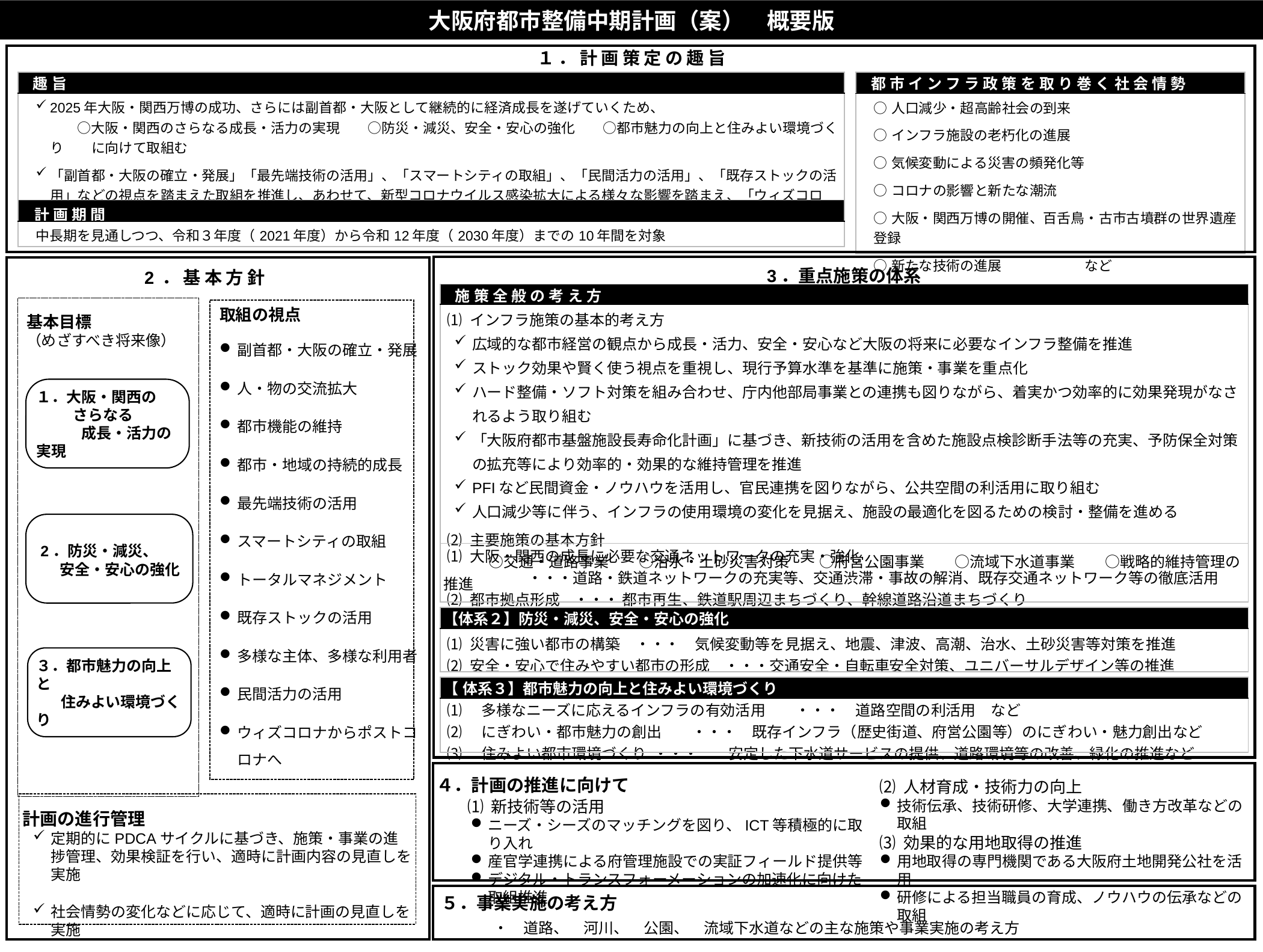

大阪府都市整備中期計画（案）　概要版
１．計画策定の趣旨

| 趣旨施策全般の考え方 |
| --- |
| 2025年大阪・関西万博の成功、さらには副首都・大阪として継続的に経済成長を遂げていくため、 　　　○大阪・関西のさらなる成長・活力の実現　　○防災・減災、安全・安心の強化　　○都市魅力の向上と住みよい環境づくり　　に向けて取組む 「副首都・大阪の確立・発展」「最先端技術の活用」、「スマートシティの取組」、「民間活力の活用」、「既存ストックの活用」などの視点を踏まえた取組を推進し、あわせて、新型コロナウイルス感染拡大による様々な影響を踏まえ、「ウィズコロナ」から「ポストコロナ」の社会変革も含めたインフラ施策の着実な推進を図る |
| 都市インフラ政策を取り巻く社会情勢 |
| --- |
| ○人口減少・超高齢社会の到来 ○インフラ施設の老朽化の進展　 ○気候変動による災害の頻発化等 ○コロナの影響と新たな潮流 ○大阪・関西万博の開催、百舌鳥・古市古墳群の世界遺産登録　　 ○新たな技術の進展　　　　　　など |
| 計画期間施策全般の考え方 |
| --- |
| 中長期を見通しつつ、令和３年度（2021年度）から令和12年度（2030年度）までの10年間を対象 |
3．重点施策の体系

2．基本方針
| 施策全般の考え方 |
| --- |
| ⑴ インフラ施策の基本的考え方 広域的な都市経営の観点から成長・活力、安全・安心など大阪の将来に必要なインフラ整備を推進 ストック効果や賢く使う視点を重視し、現行予算水準を基準に施策・事業を重点化 ハード整備・ソフト対策を組み合わせ、庁内他部局事業との連携も図りながら、着実かつ効率的に効果発現がなされるよう取り組む 「大阪府都市基盤施設長寿命化計画」に基づき、新技術の活用を含めた施設点検診断手法等の充実、予防保全対策の拡充等により効率的・効果的な維持管理を推進 PFIなど民間資金・ノウハウを活用し、官民連携を図りながら、公共空間の利活用に取り組む 人口減少等に伴う、インフラの使用環境の変化を見据え、施設の最適化を図るための検討・整備を進める ⑵ 主要施策の基本方針 　　　○交通・道路事業　　○治水・土砂災害対策　　○府営公園事業　　○流域下水道事業　　○戦略的維持管理の推進 |

基本目標
（めざすべき将来像）

取組の視点
副首都・大阪の確立・発展

人・物の交流拡大

都市機能の維持

都市・地域の持続的成長

最先端技術の活用

スマートシティの取組

トータルマネジメント

既存ストックの活用

多様な主体、多様な利用者

民間活力の活用

ウィズコロナからポストコロナへ

１．大阪・関西の
　　  さらなる
　　　成長・活力の実現
 2．防災・減災、
     安全・安心の強化
３．都市魅力の向上と
      住みよい環境づくり
| 【体系１】大阪・関西のさらなる成長に必要なインフラの強化 |
| --- |
| ⑴ 大阪・関西の成長に必要な交通ネットワークの充実・強化　 　　　　　　・・・道路・鉄道ネットワークの充実等、交通渋滞・事故の解消、既存交通ネットワーク等の徹底活用 ⑵ 都市拠点形成　・・・ 都市再生、鉄道駅周辺まちづくり、幹線道路沿道まちづくり |
| 【体系２】防災・減災、安全・安心の強化 |
| --- |
| ⑴ 災害に強い都市の構築　・・・　気候変動等を見据え、地震、津波、高潮、治水、土砂災害等対策を推進 ⑵ 安全・安心で住みやすい都市の形成　・・・交通安全・自転車安全対策、ユニバーサルデザイン等の推進 |
| 【体系３】都市魅力の向上と住みよい環境づくり |
| --- |
| ⑴　多様なニーズに応えるインフラの有効活用　　・・・　道路空間の利活用　など ⑵　にぎわい・都市魅力の創出　　・・・　既存インフラ（歴史街道、府営公園等）のにぎわい・魅力創出など ⑶　住みよい都市環境づくり ・・・　　安定した下水道サービスの提供、道路環境等の改善、緑化の推進など |
４．計画の推進に向けて

⑵ 人材育成・技術力の向上
技術伝承、技術研修、大学連携、働き方改革などの取組
⑶ 効果的な用地取得の推進
用地取得の専門機関である大阪府土地開発公社を活用
研修による担当職員の育成、ノウハウの伝承などの取組
⑴ 新技術等の活用
ニーズ・シーズのマッチングを図り、ICT等積極的に取り入れ
産官学連携による府管理施設での実証フィールド提供等
デジタル・トランスフォーメーションの加速化に向けた取組推進
計画の進行管理
定期的にPDCAサイクルに基づき、施策・事業の進捗管理、効果検証を行い、適時に計画内容の見直しを実施

社会情勢の変化などに応じて、適時に計画の見直しを実施
５．事業実施の考え方
　　　・　道路、　河川、　公園、　流域下水道などの主な施策や事業実施の考え方